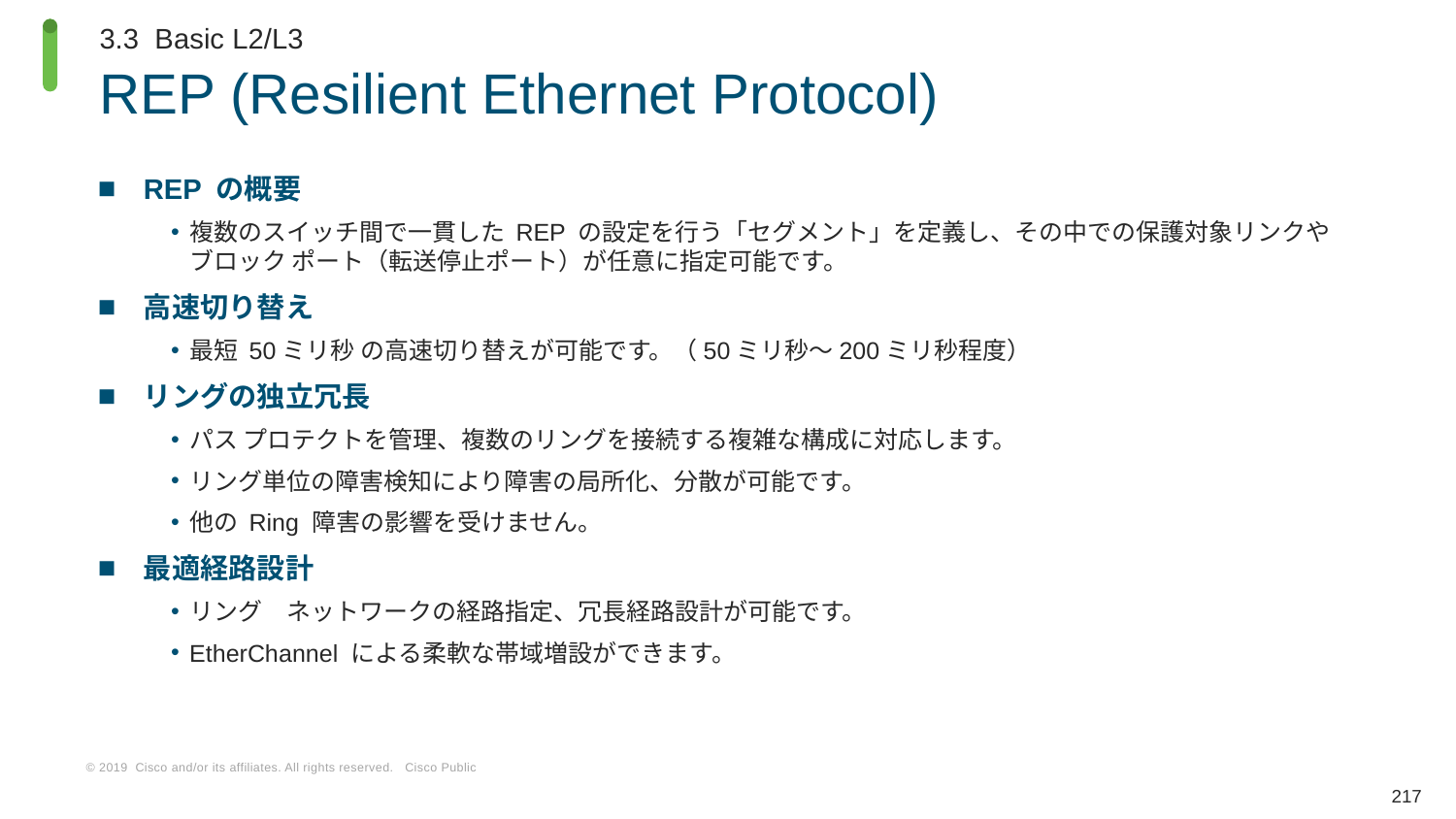

3.3  Basic L2/L3
# REP (Resilient Ethernet Protocol)
REP の概要
複数のスイッチ間で一貫した REP の設定を行う「セグメント」を定義し、その中での保護対象リンクやブロック ポート（転送停止ポート）が任意に指定可能です。
高速切り替え
最短 50ミリ秒 の高速切り替えが可能です。（50ミリ秒〜200ミリ秒程度）
リングの独立冗長
パス プロテクトを管理、複数のリングを接続する複雑な構成に対応します。
リング単位の障害検知により障害の局所化、分散が可能です。
他の Ring 障害の影響を受けません。
最適経路設計
リング　ネットワークの経路指定、冗長経路設計が可能です。
EtherChannel による柔軟な帯域増設ができます。
217